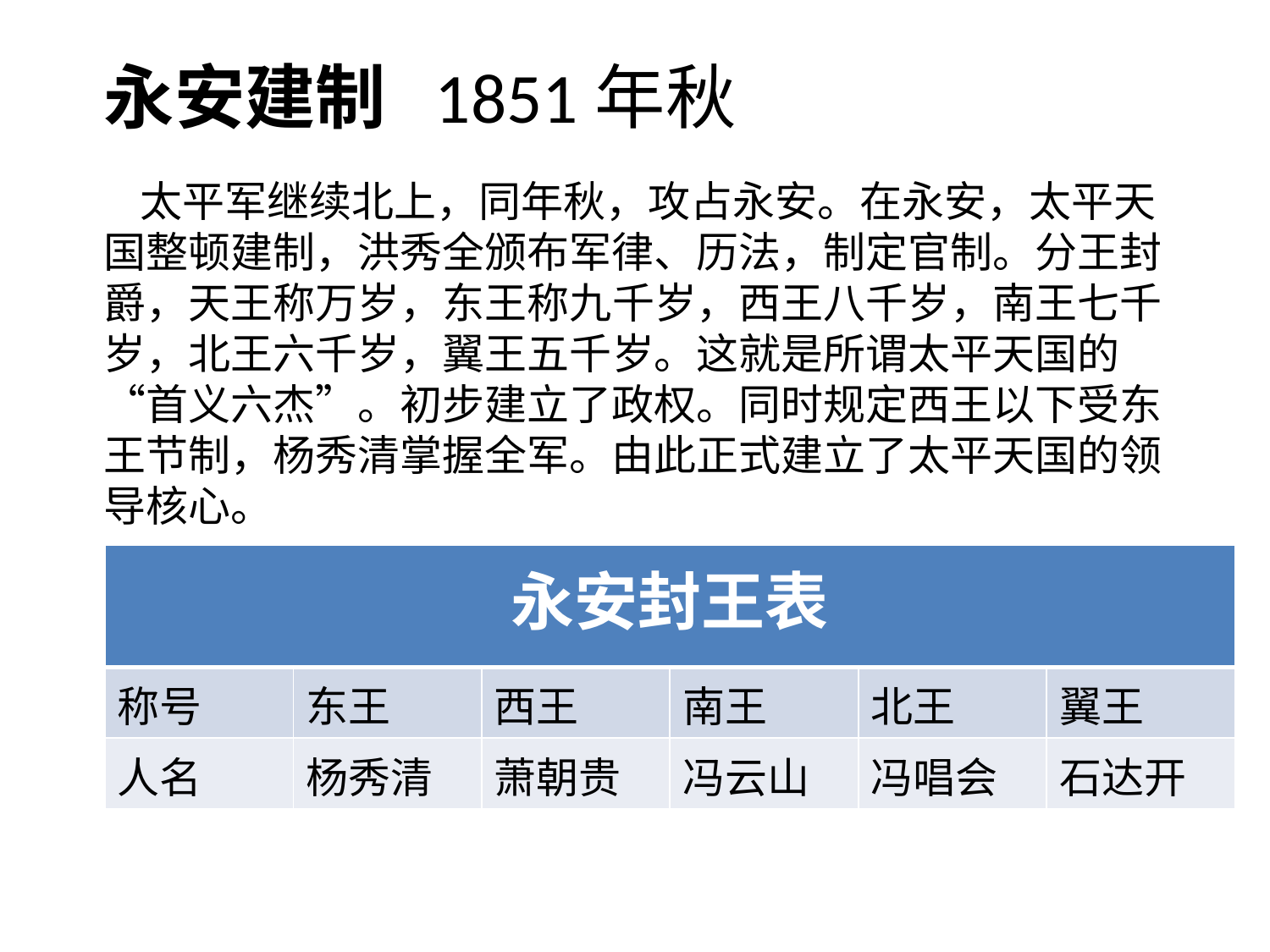

永安建制  1851年秋

    太平军继续北上，同年秋，攻占永安。在永安，太平天国整顿建制，洪秀全颁布军律、历法，制定官制。分王封爵，天王称万岁，东王称九千岁，西王八千岁，南王七千岁，北王六千岁，翼王五千岁。这就是所谓太平天国的“首义六杰”。初步建立了政权。同时规定西王以下受东王节制，杨秀清掌握全军。由此正式建立了太平天国的领导核心。
| 永安封王表 |  |  |  |  |  |
| --- | --- | --- | --- | --- | --- |
| 称号 | 东王 | 西王 | 南王 | 北王 | 翼王 |
| 人名 | 杨秀清 | 萧朝贵 | 冯云山 | 冯唱会 | 石达开 |